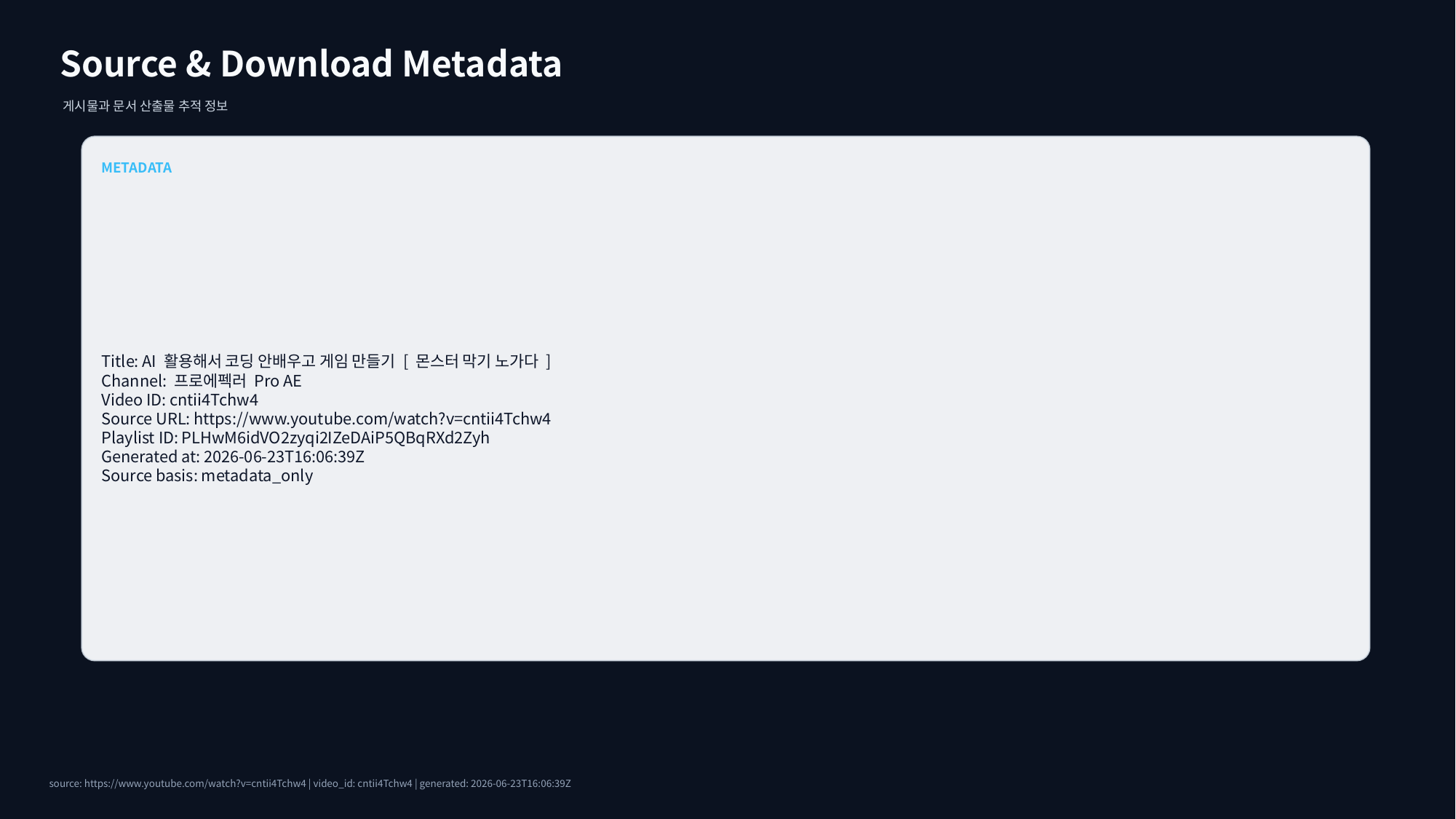

Source & Download Metadata
게시물과 문서 산출물 추적 정보

METADATA
Title: AI 활용해서 코딩 안배우고 게임 만들기 [ 몬스터 막기 노가다 ]
Channel: 프로에펙러 Pro AE
Video ID: cntii4Tchw4
Source URL: https://www.youtube.com/watch?v=cntii4Tchw4
Playlist ID: PLHwM6idVO2zyqi2IZeDAiP5QBqRXd2Zyh
Generated at: 2026-06-23T16:06:39Z
Source basis: metadata_only
source: https://www.youtube.com/watch?v=cntii4Tchw4 | video_id: cntii4Tchw4 | generated: 2026-06-23T16:06:39Z